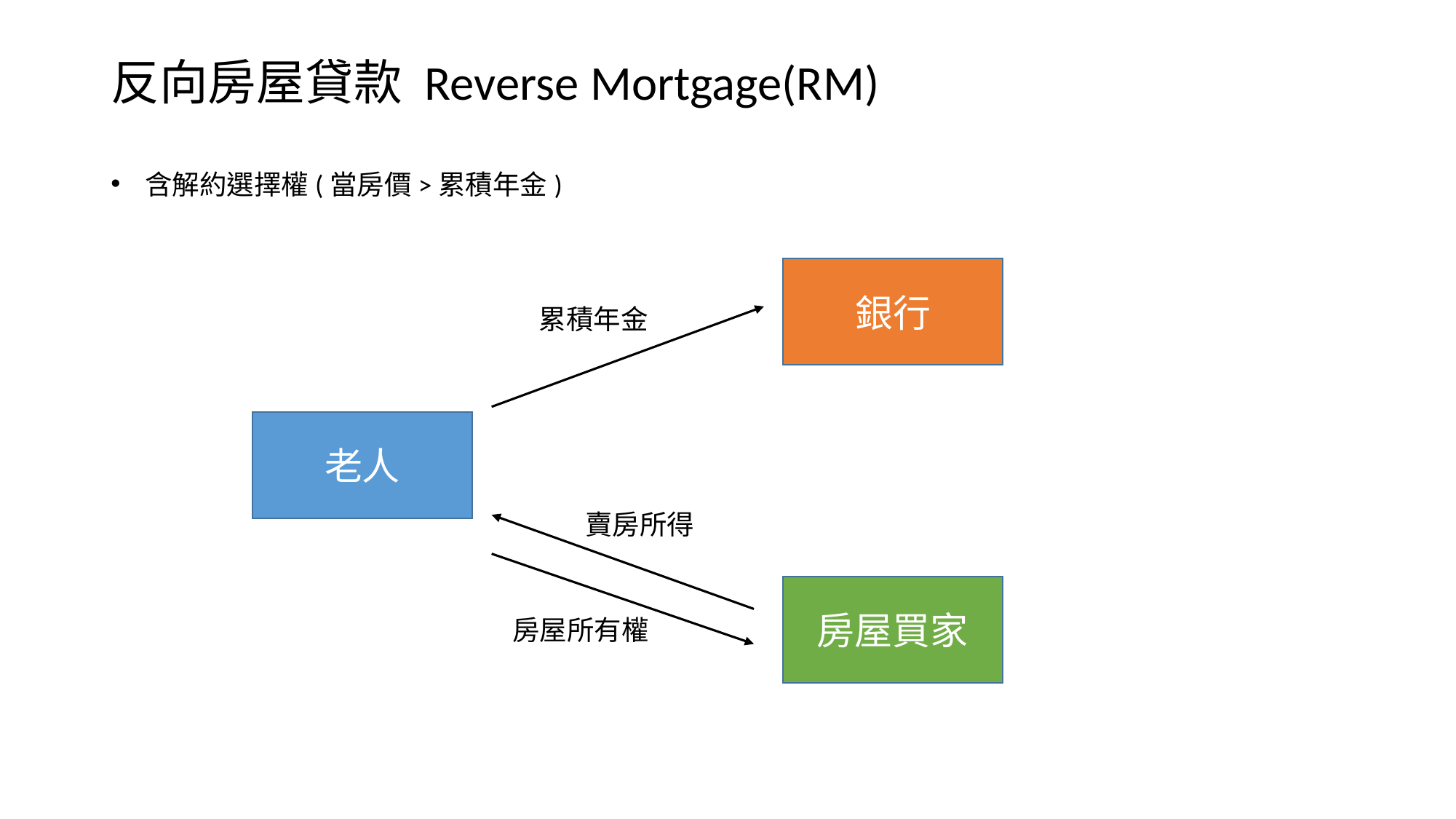

# 反向房屋貸款 Reverse Mortgage(RM)
含解約選擇權(當房價>累積年金)
銀行
累積年金
老人
賣房所得
房屋買家
房屋所有權